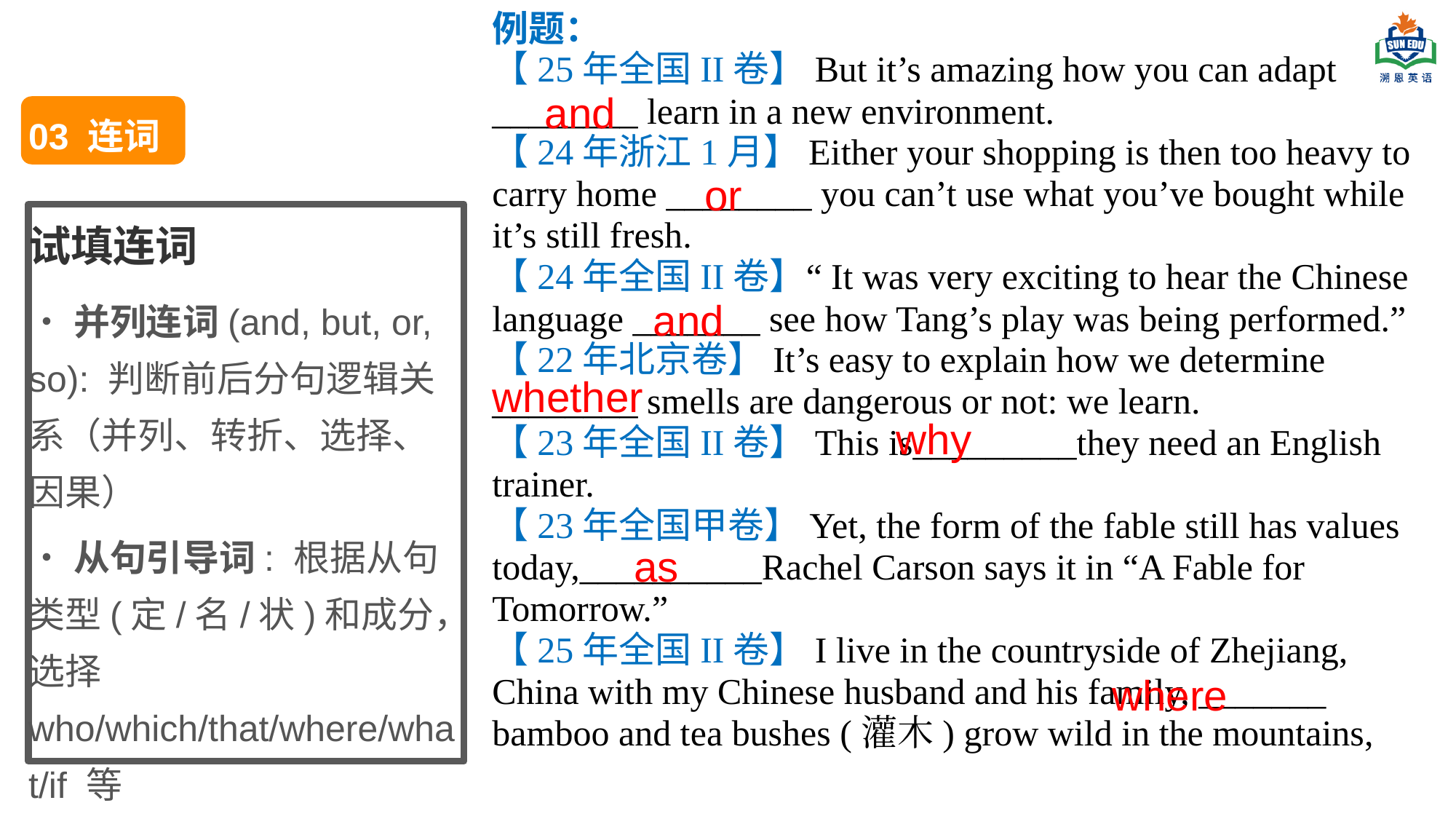

例题：
【25年全国II卷】But it’s amazing how you can adapt ________ learn in a new environment.
【24年浙江1月】Either your shopping is then too heavy to carry home ________ you can’t use what you’ve bought while it’s still fresh.
【24年全国II卷】“It was very exciting to hear the Chinese language _______ see how Tang’s play was being performed.”
【22年北京卷】It’s easy to explain how we determine ________ smells are dangerous or not: we learn.
【23年全国II卷】This is_________they need an English trainer.
【23年全国甲卷】Yet, the form of the fable still has values today,__________Rachel Carson says it in “A Fable for Tomorrow.”
【25年全国II卷】I live in the countryside of Zhejiang, China with my Chinese husband and his family, _______ bamboo and tea bushes (灌木) grow wild in the mountains,
and

03 连词
or
试填连词
•并列连词(and, but, or, so): 判断前后分句逻辑关系（并列、转折、选择、因果）
•从句引导词: 根据从句类型(定/名/状)和成分，选择 who/which/that/where/what/if 等
and
whether
why
as
where